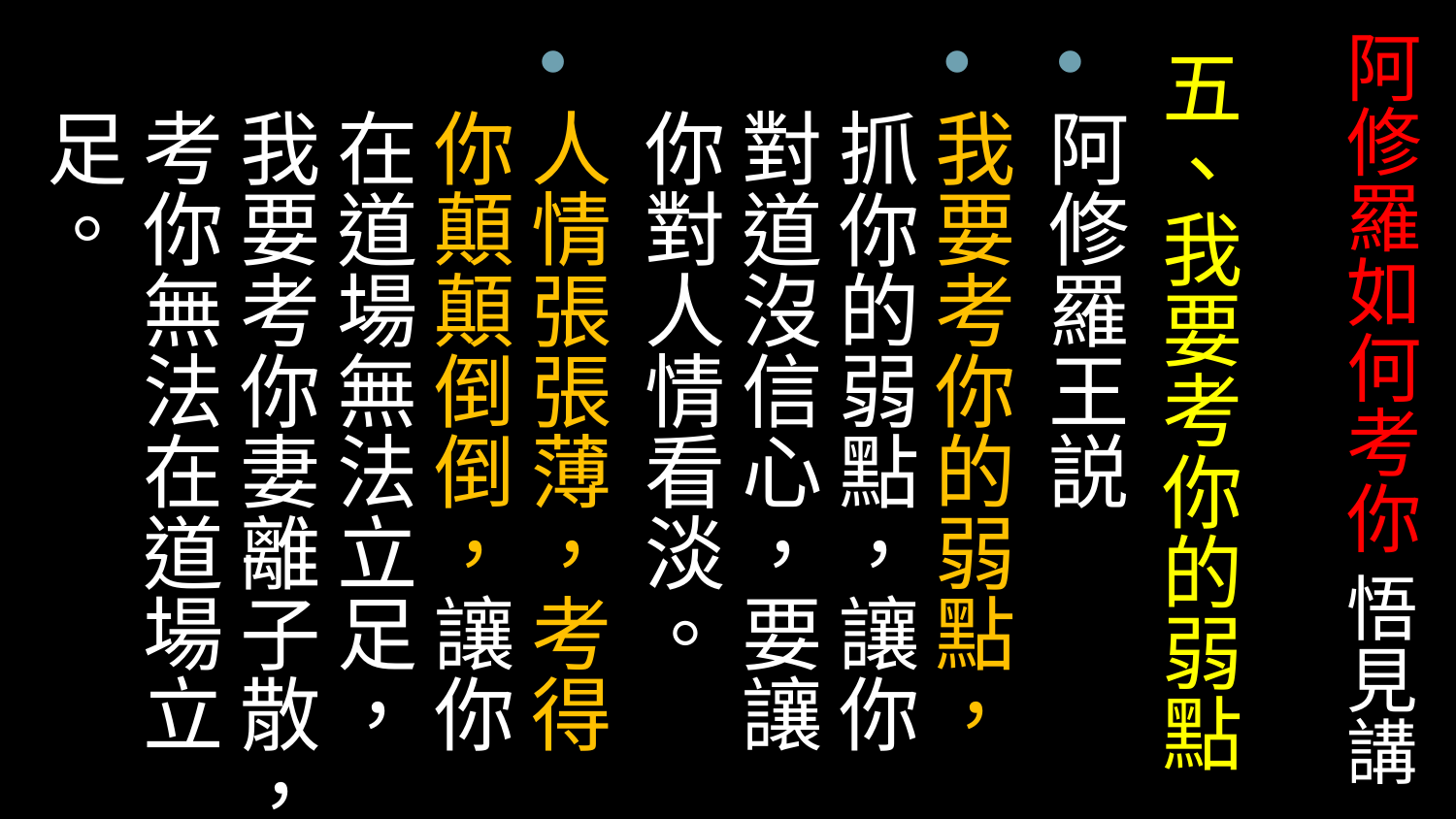

# 阿修羅如何考你 悟見講
五、我要考你的弱點
阿修羅王説
我要考你的弱點，抓你的弱點，讓你對道沒信心，要讓你對人情看淡。
人情張張薄，考得你顛顛倒倒，讓你在道場無法立足，我要考你妻離子散，考你無法在道場立足。